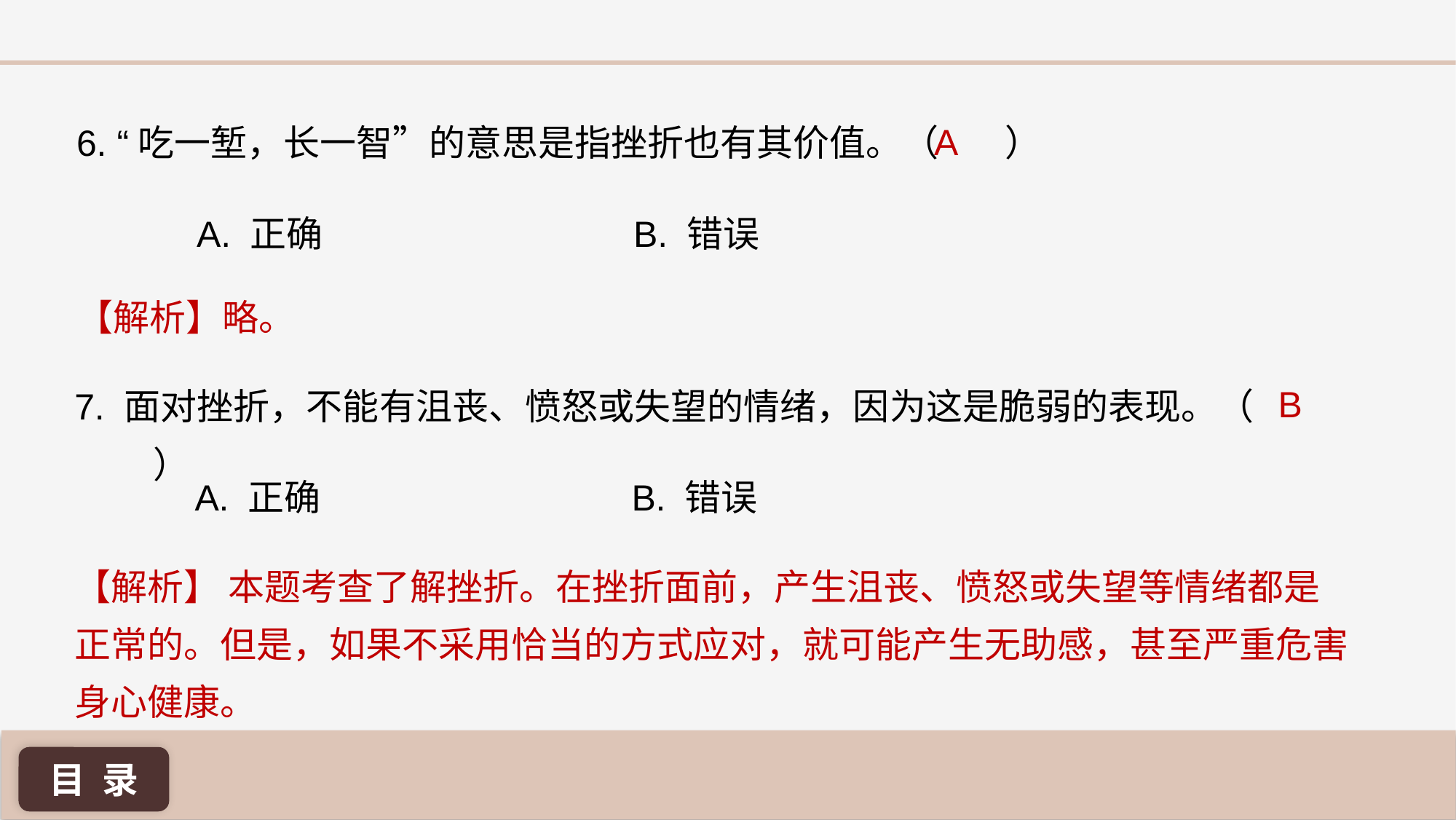

A
6. “吃一堑，长一智”的意思是指挫折也有其价值。（ 	）
A. 正确 			B. 错误
【解析】略。
B
7. 面对挫折，不能有沮丧、愤怒或失望的情绪，因为这是脆弱的表现。（	         ）
A. 正确 			B. 错误
【解析】 本题考查了解挫折。在挫折面前，产生沮丧、愤怒或失望等情绪都是正常的。但是，如果不采用恰当的方式应对，就可能产生无助感，甚至严重危害身心健康。